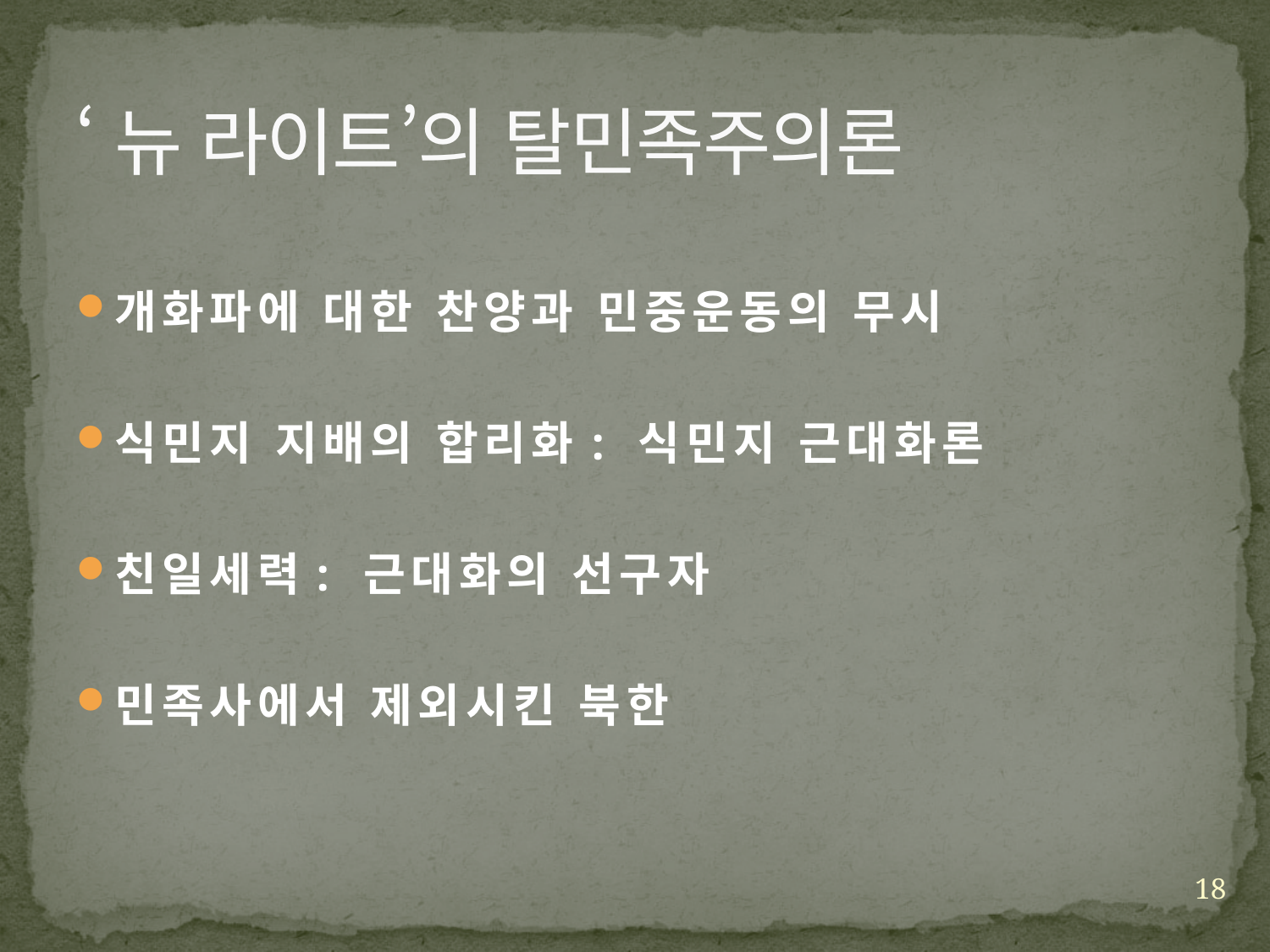

# ‘뉴 라이트’의 탈민족주의론

개화파에 대한 찬양과 민중운동의 무시

식민지 지배의 합리화: 식민지 근대화론

친일세력: 근대화의 선구자

민족사에서 제외시킨 북한
18